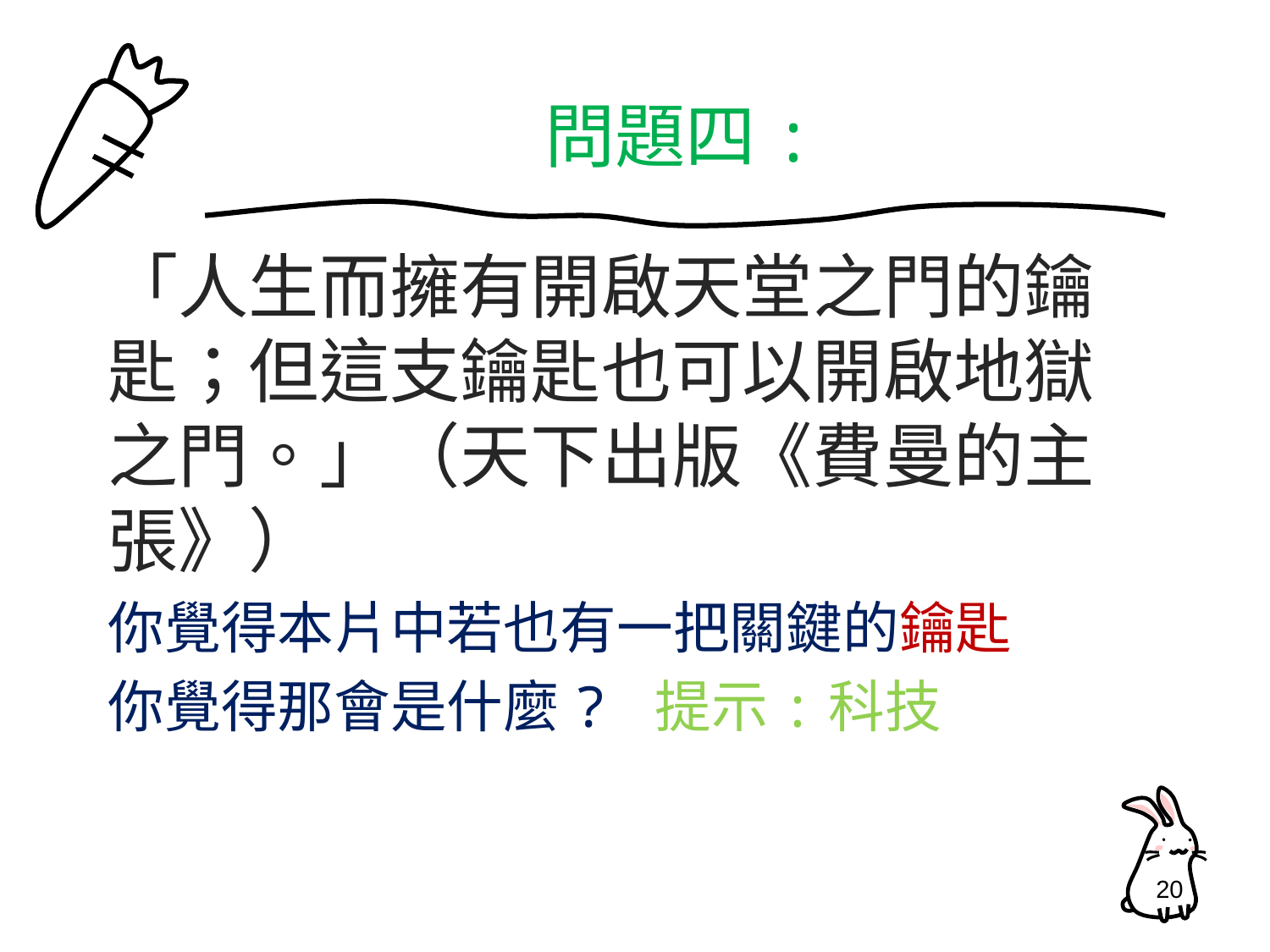

# 問題四:
「人生而擁有開啟天堂之門的鑰匙；但這支鑰匙也可以開啟地獄之門。」（天下出版《費曼的主張》）
你覺得本片中若也有一把關鍵的鑰匙
你覺得那會是什麼? 提示:科技

20